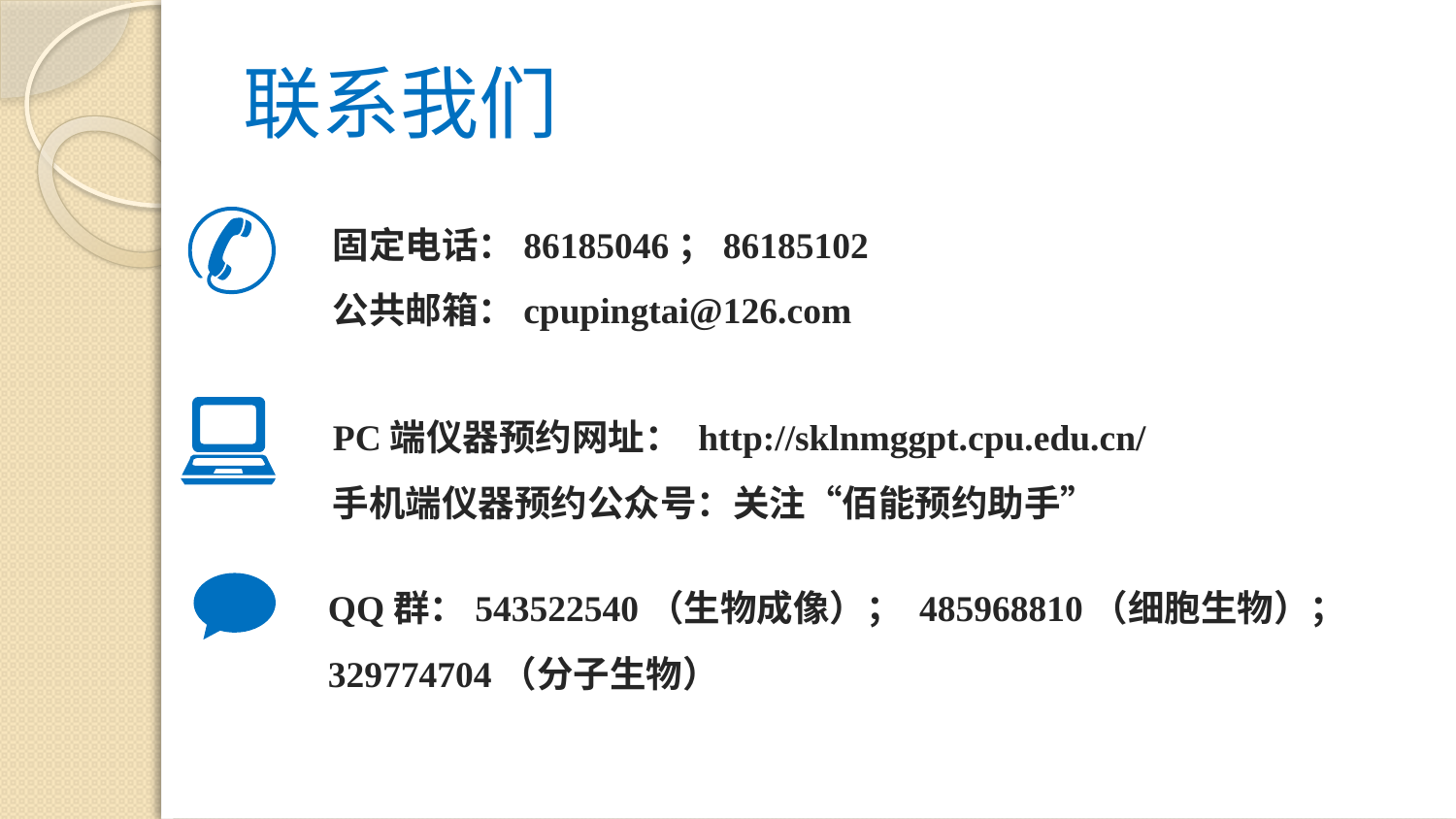

# 联系我们
固定电话：86185046；86185102
公共邮箱：cpupingtai@126.com

PC端仪器预约网址： http://sklnmggpt.cpu.edu.cn/
手机端仪器预约公众号：关注“佰能预约助手”

QQ群：543522540（生物成像）； 485968810（细胞生物）；
329774704（分子生物）